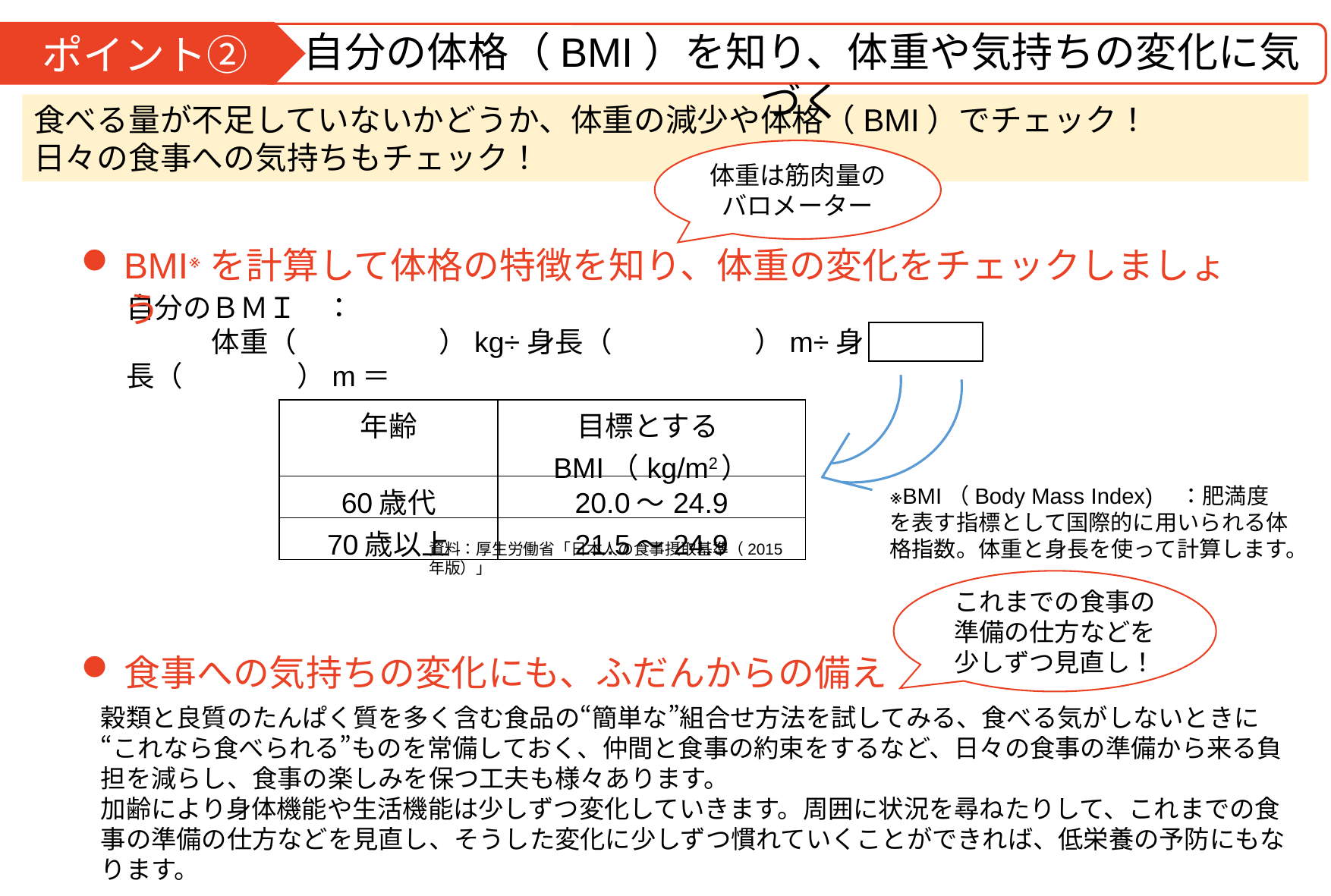

自分の体格（BMI）を知り、体重や気持ちの変化に気づく
ポイント②

食べる量が不足していないかどうか、体重の減少や体格（BMI）でチェック！
日々の食事への気持ちもチェック！
体重は筋肉量の
バロメーター
BMI※を計算して体格の特徴を知り、体重の変化をチェックしましょう
自分のＢＭＩ　：
　　　体重（　　　　　）kg÷身長（　　　　　）m÷身長（　　　　）m＝

| 年齢 | 目標とするBMI（kg/m2） |
| --- | --- |
| 60歳代 | 20.0～24.9 |
| 70歳以上 | 21.5～24.9 |
※BMI（Body Mass Index)　：肥満度を表す指標として国際的に用いられる体格指数。体重と身長を使って計算します。
資料：厚生労働省「日本人の食事摂取基準（2015年版）」
これまでの食事の準備の仕方などを少しずつ見直し！
食事への気持ちの変化にも、ふだんからの備え
穀類と良質のたんぱく質を多く含む食品の“簡単な”組合せ方法を試してみる、食べる気がしないときに“これなら食べられる”ものを常備しておく、仲間と食事の約束をするなど、日々の食事の準備から来る負担を減らし、食事の楽しみを保つ工夫も様々あります。
加齢により身体機能や生活機能は少しずつ変化していきます。周囲に状況を尋ねたりして、これまでの食事の準備の仕方などを見直し、そうした変化に少しずつ慣れていくことができれば、低栄養の予防にもなります。